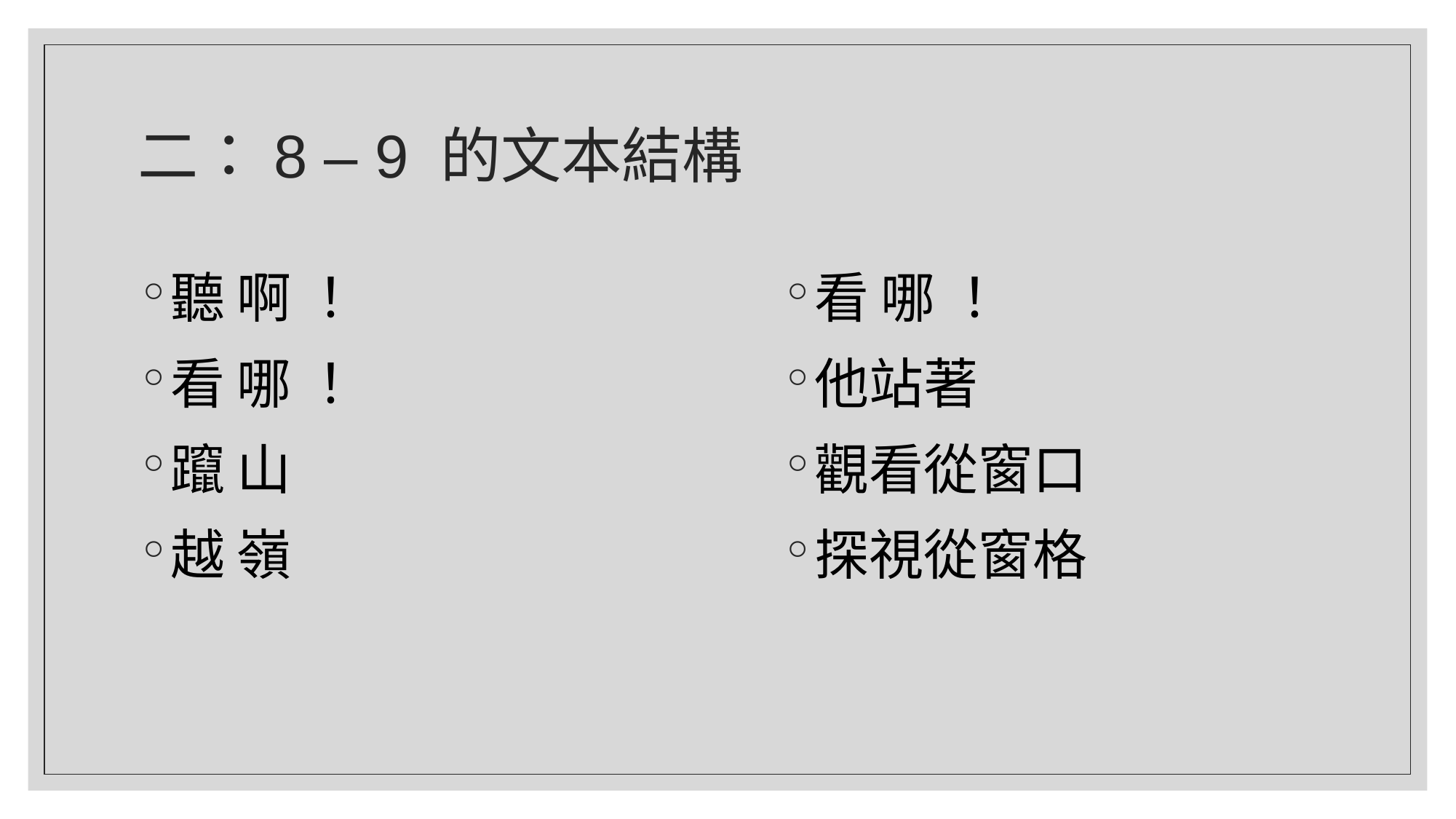

# 二：8 – 9 的文本結構
聽 啊 ！
看 哪 ！
躥 山
越 嶺

看 哪 ！
他站著
觀看從窗口
探視從窗格